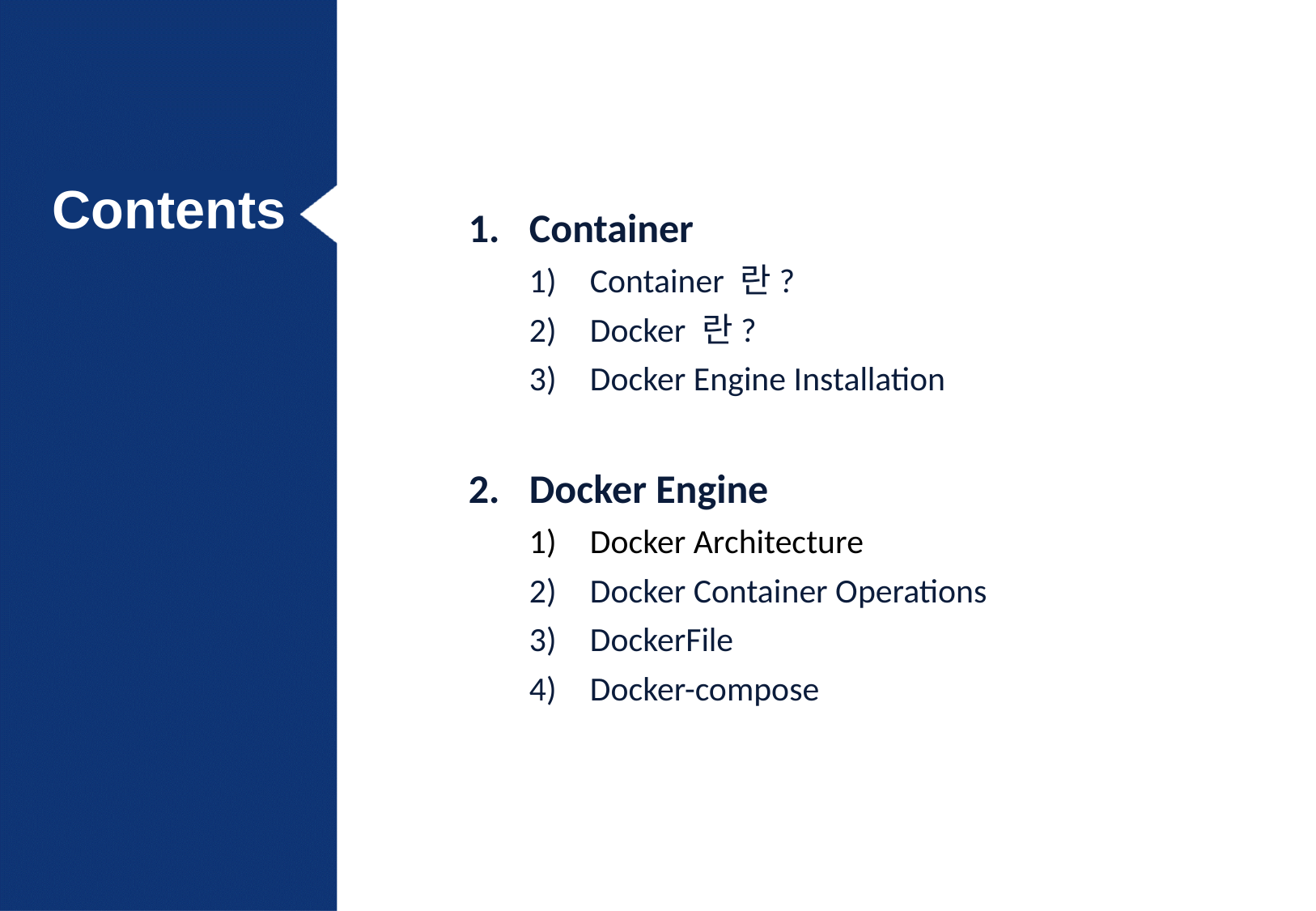

Container
Container 란?
Docker 란?
Docker Engine Installation
Docker Engine
Docker Architecture
Docker Container Operations
DockerFile
Docker-compose